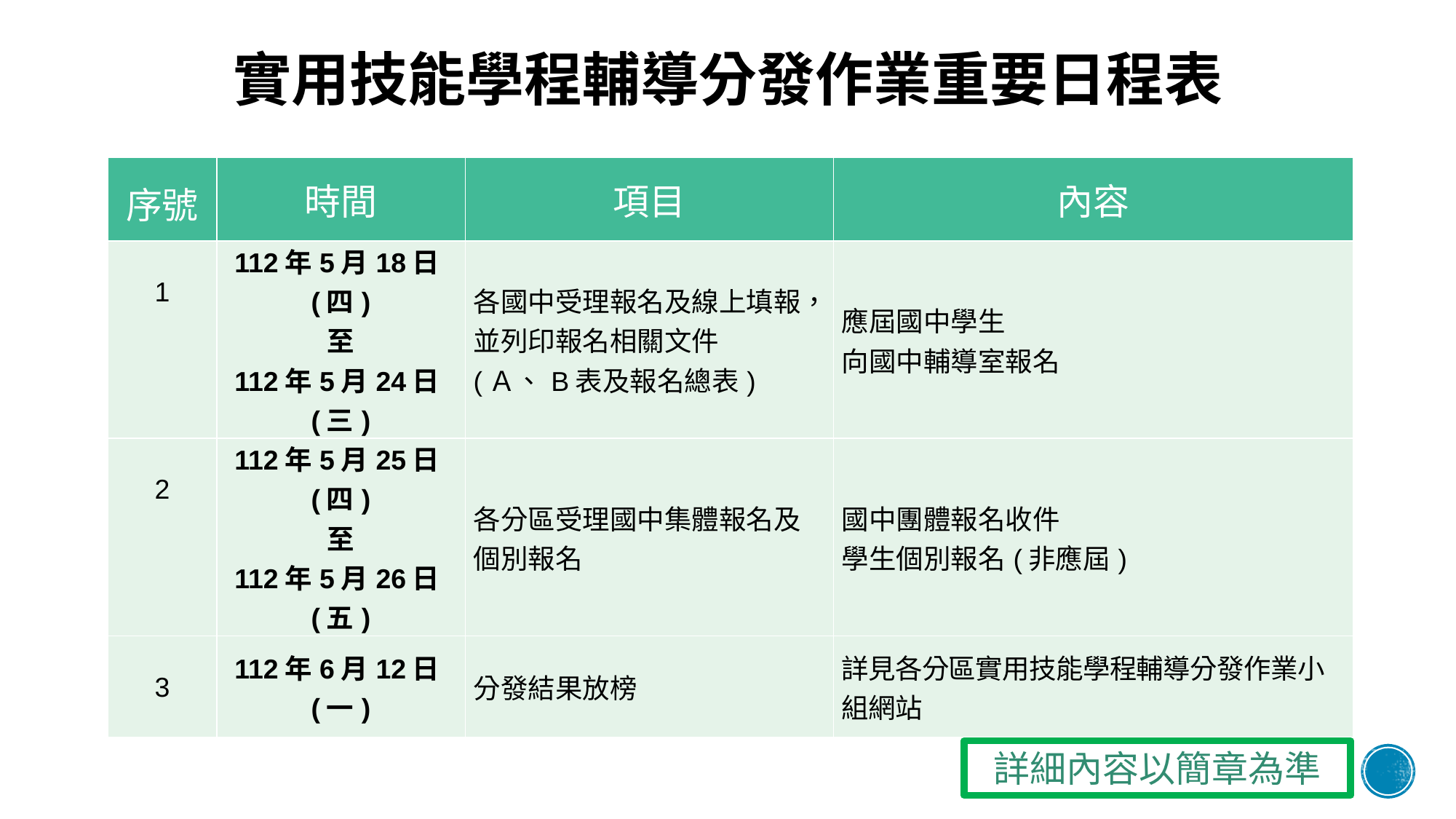

# 實用技能學程輔導分發作業重要日程表
| 序號 | 時間 | 項目 | 內容 |
| --- | --- | --- | --- |
| 1 | 112年5月18日(四) 至 112年5月24日(三) | 各國中受理報名及線上填報，並列印報名相關文件 (Ａ、B表及報名總表) | 應屆國中學生 向國中輔導室報名 |
| 2 | 112年5月25日(四) 至 112年5月26日(五) | 各分區受理國中集體報名及個別報名 | 國中團體報名收件 學生個別報名(非應屆) |
| 3 | 112年6月12日(一) | 分發結果放榜 | 詳見各分區實用技能學程輔導分發作業小組網站 |
詳細內容以簡章為準